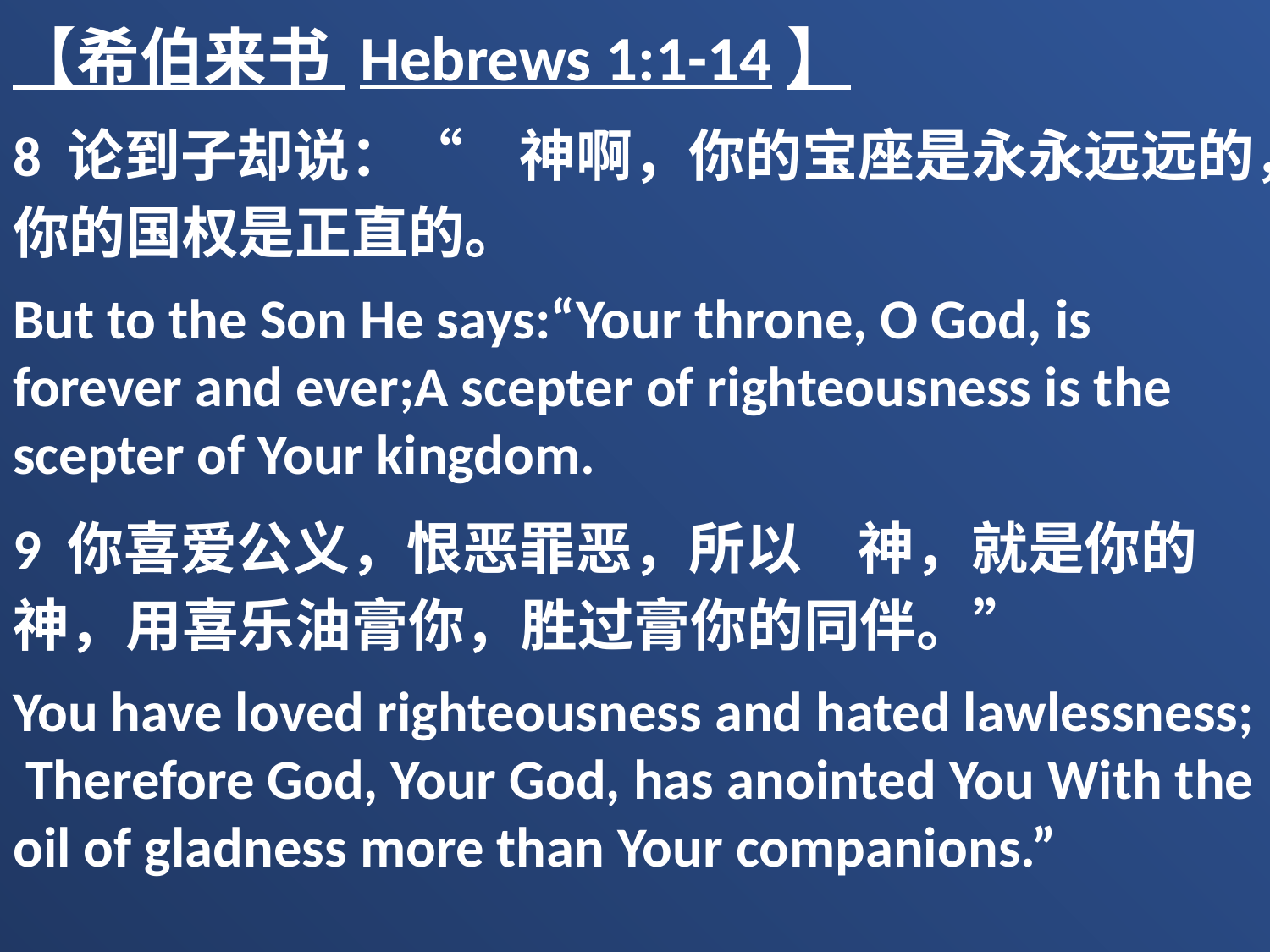

【希伯来书 Hebrews 1:1-14】
8 论到子却说：“　神啊，你的宝座是永永远远的，你的国权是正直的。
But to the Son He says:“Your throne, O God, is forever and ever;A scepter of righteousness is the scepter of Your kingdom.
9 你喜爱公义，恨恶罪恶，所以　神，就是你的　神，用喜乐油膏你，胜过膏你的同伴。”
You have loved righteousness and hated lawlessness;  Therefore God, Your God, has anointed You With the oil of gladness more than Your companions.”